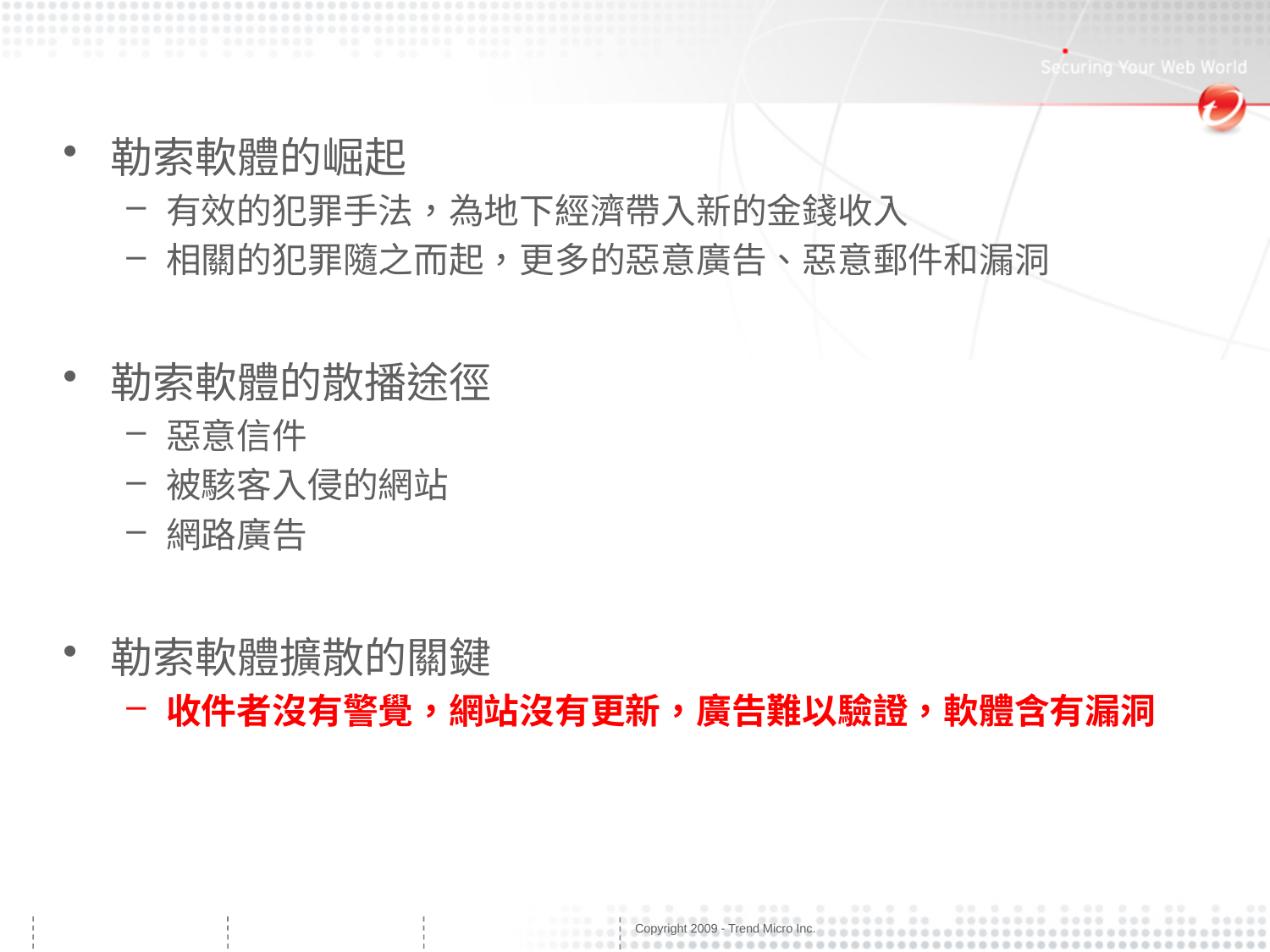

#
勒索軟體的崛起
有效的犯罪手法，為地下經濟帶入新的金錢收入
相關的犯罪隨之而起，更多的惡意廣告、惡意郵件和漏洞

勒索軟體的散播途徑
惡意信件
被駭客入侵的網站
網路廣告

勒索軟體擴散的關鍵
收件者沒有警覺，網站沒有更新，廣告難以驗證，軟體含有漏洞